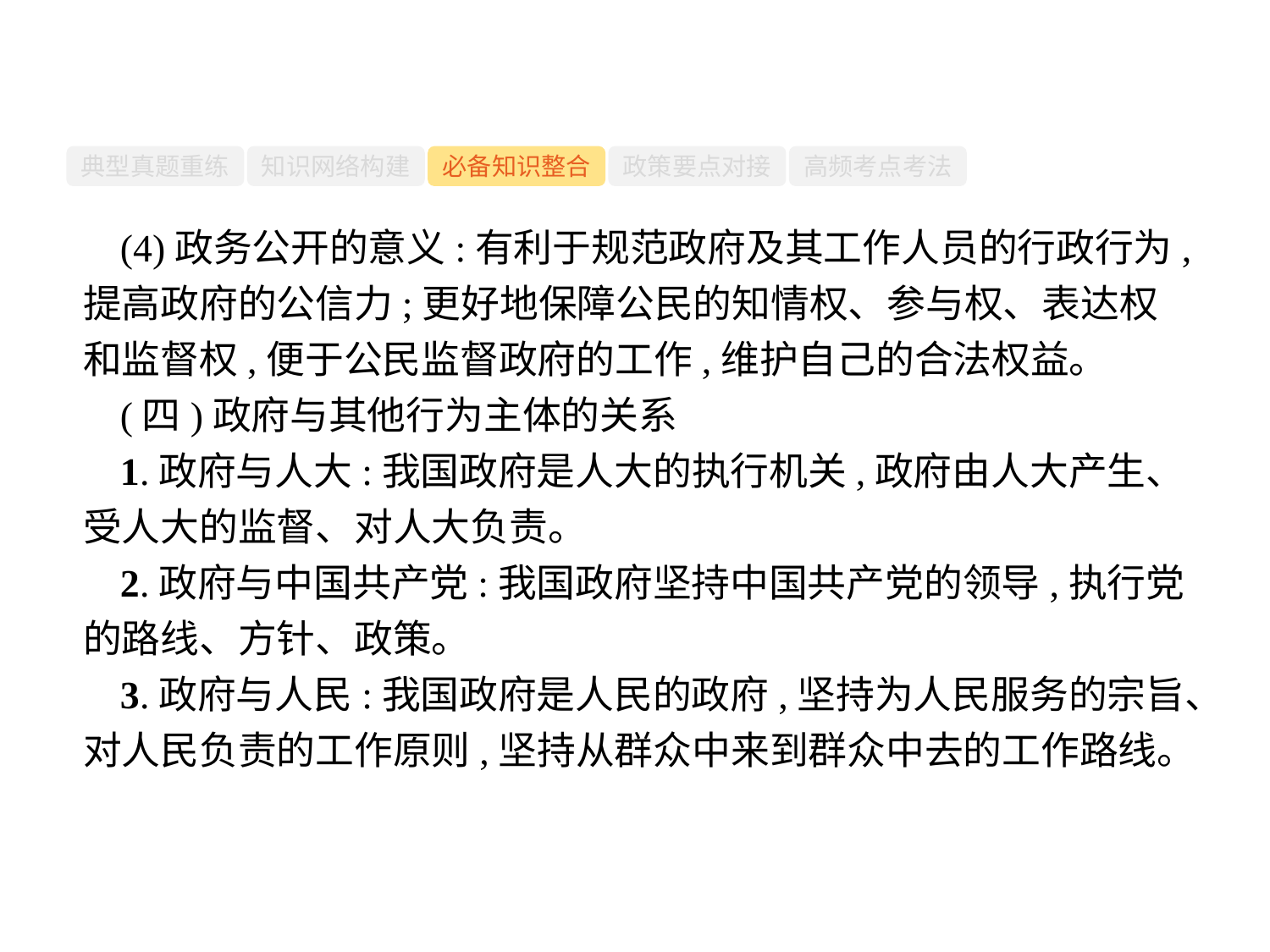

-56-
典型真题重练
知识网络构建
必备知识整合
政策要点对接
高频考点考法
(4)政务公开的意义:有利于规范政府及其工作人员的行政行为,提高政府的公信力;更好地保障公民的知情权、参与权、表达权和监督权,便于公民监督政府的工作,维护自己的合法权益。
(四)政府与其他行为主体的关系
1.政府与人大:我国政府是人大的执行机关,政府由人大产生、受人大的监督、对人大负责。
2.政府与中国共产党:我国政府坚持中国共产党的领导,执行党的路线、方针、政策。
3.政府与人民:我国政府是人民的政府,坚持为人民服务的宗旨、对人民负责的工作原则,坚持从群众中来到群众中去的工作路线。